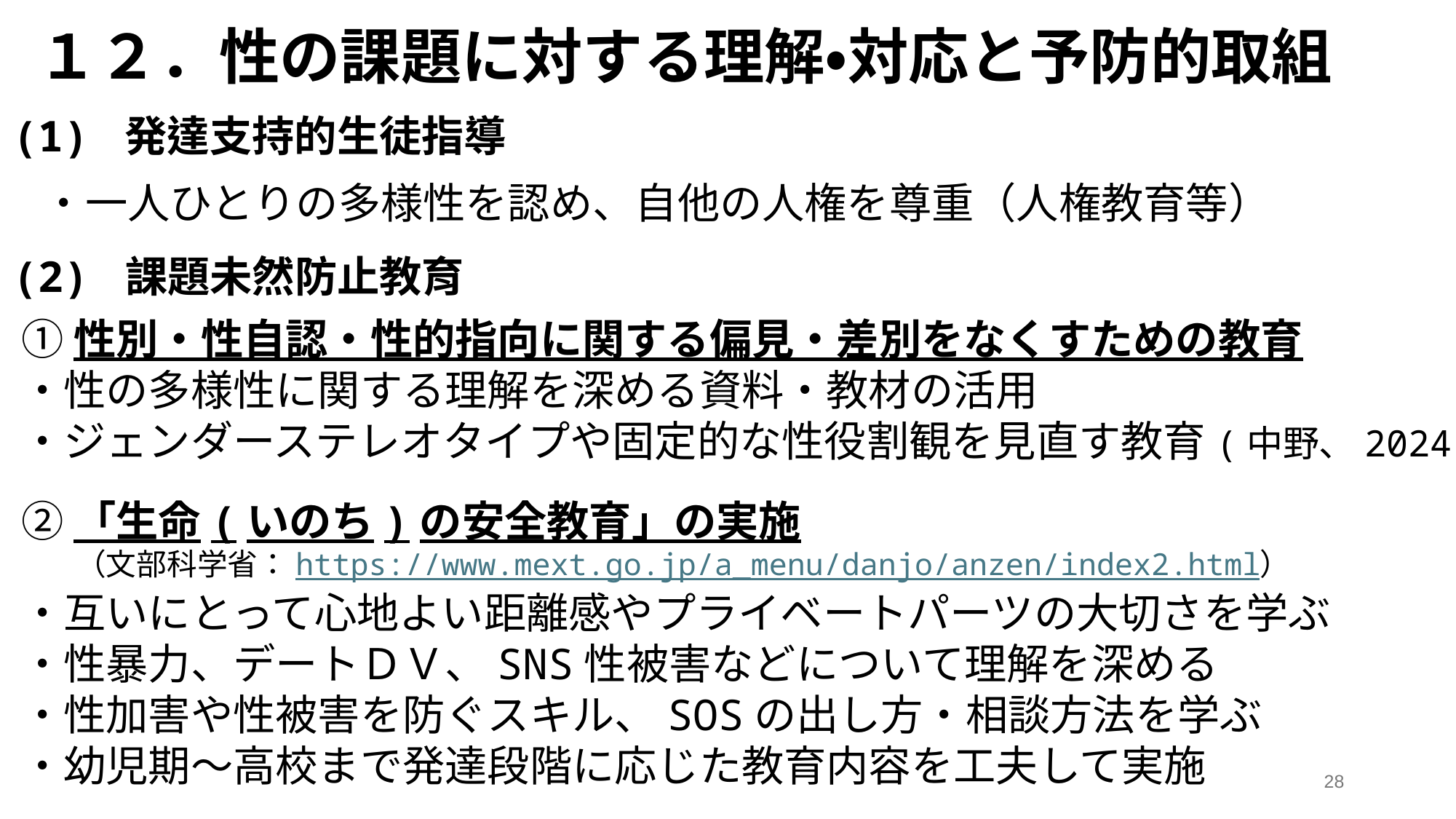

# １２．性の課題に対する理解・対応と予防的取組
(1) 発達支持的生徒指導
・一人ひとりの多様性を認め、自他の人権を尊重（人権教育等）
(2) 課題未然防止教育
①性別・性自認・性的指向に関する偏見・差別をなくすための教育
・性の多様性に関する理解を深める資料・教材の活用
・ジェンダーステレオタイプや固定的な性役割観を見直す教育(中野、2024)

②「生命(いのち)の安全教育」の実施
　　（文部科学省：https://www.mext.go.jp/a_menu/danjo/anzen/index2.html）
・互いにとって心地よい距離感やプライベートパーツの大切さを学ぶ
・性暴力、デートＤＶ、SNS性被害などについて理解を深める
・性加害や性被害を防ぐスキル、SOSの出し方・相談方法を学ぶ
・幼児期～高校まで発達段階に応じた教育内容を工夫して実施
28